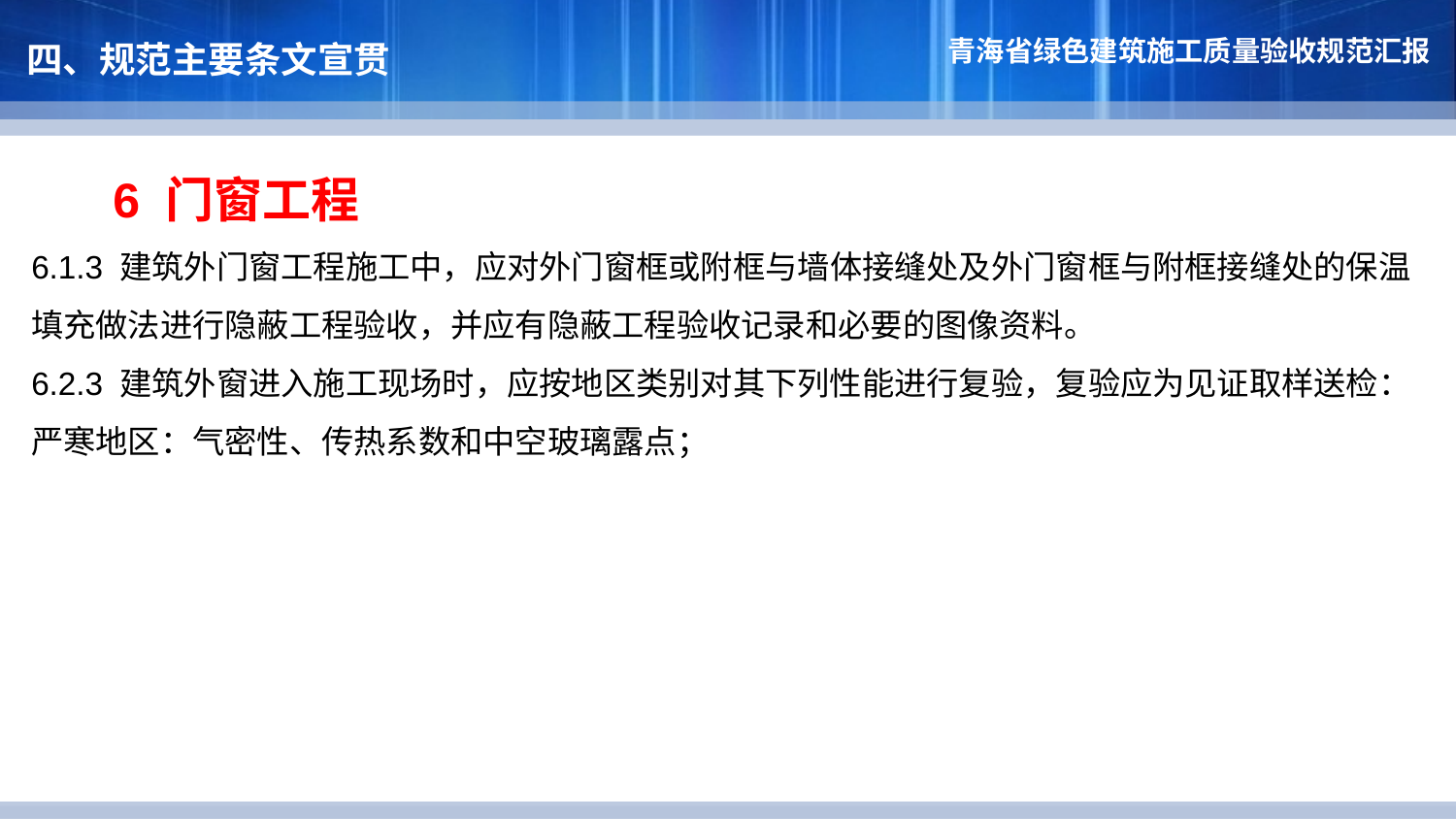

四、规范主要条文宣贯
      6 门窗工程
6.1.3 建筑外门窗工程施工中，应对外门窗框或附框与墙体接缝处及外门窗框与附框接缝处的保温填充做法进行隐蔽工程验收，并应有隐蔽工程验收记录和必要的图像资料。
6.2.3 建筑外窗进入施工现场时，应按地区类别对其下列性能进行复验，复验应为见证取样送检：
严寒地区：气密性、传热系数和中空玻璃露点；